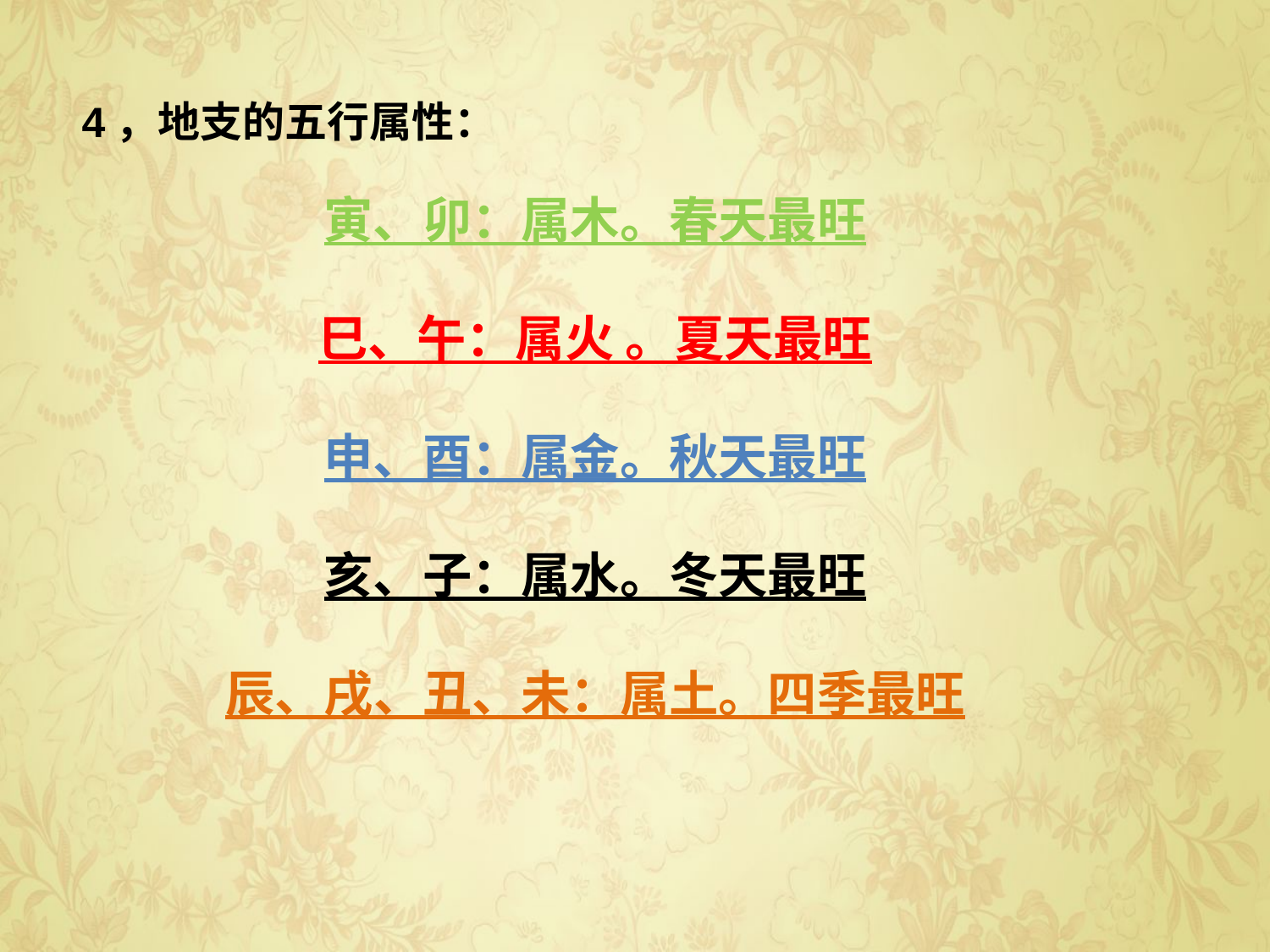

4，地支的五行属性：

寅、卯：属木。春天最旺

巳、午：属火 。夏天最旺

申、酉：属金。秋天最旺

亥、子：属水。冬天最旺

辰、戌、丑、未：属土。四季最旺